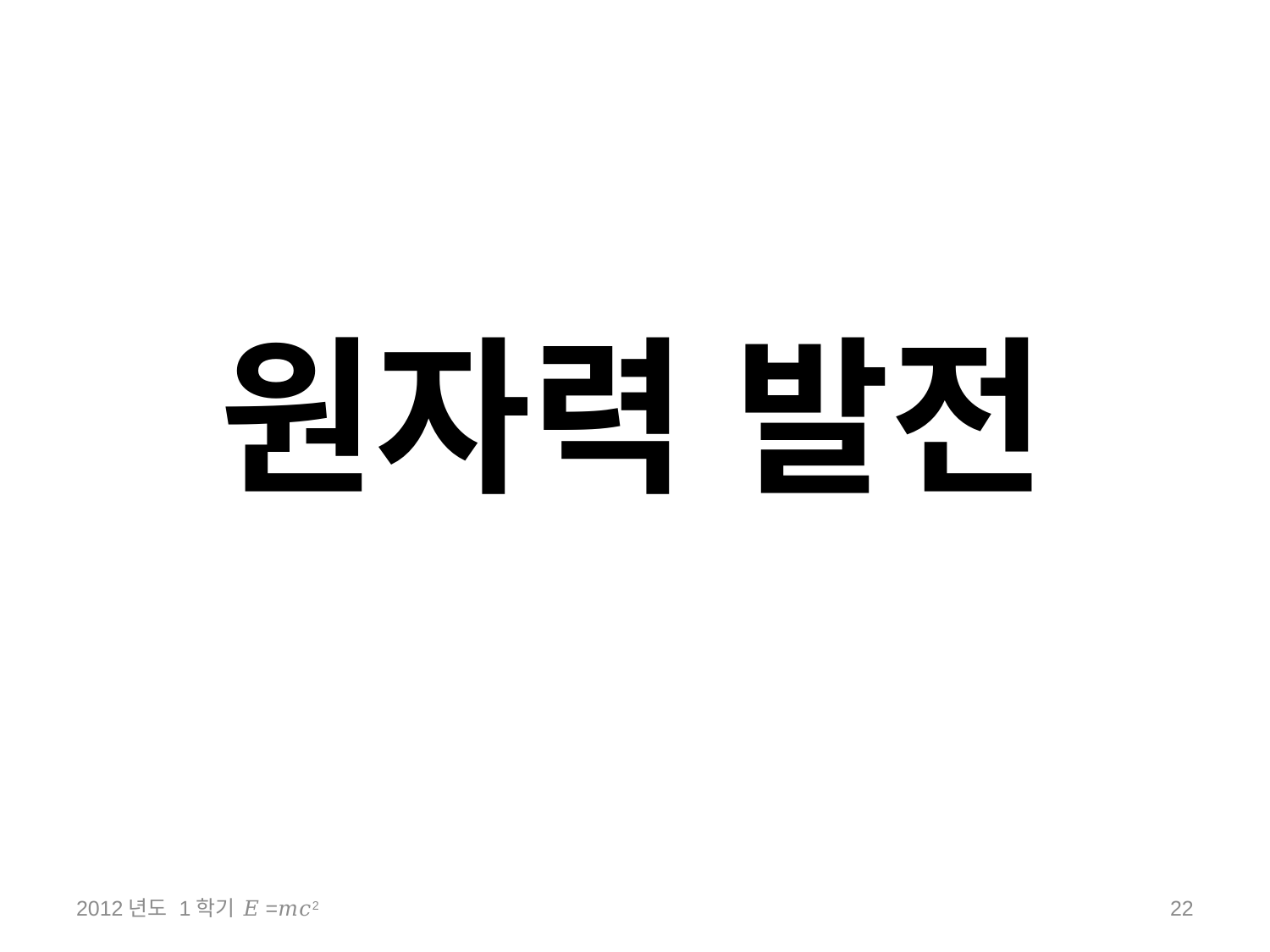

# 원자력 발전
2012년도 1학기 𝐸=𝑚𝑐2
22